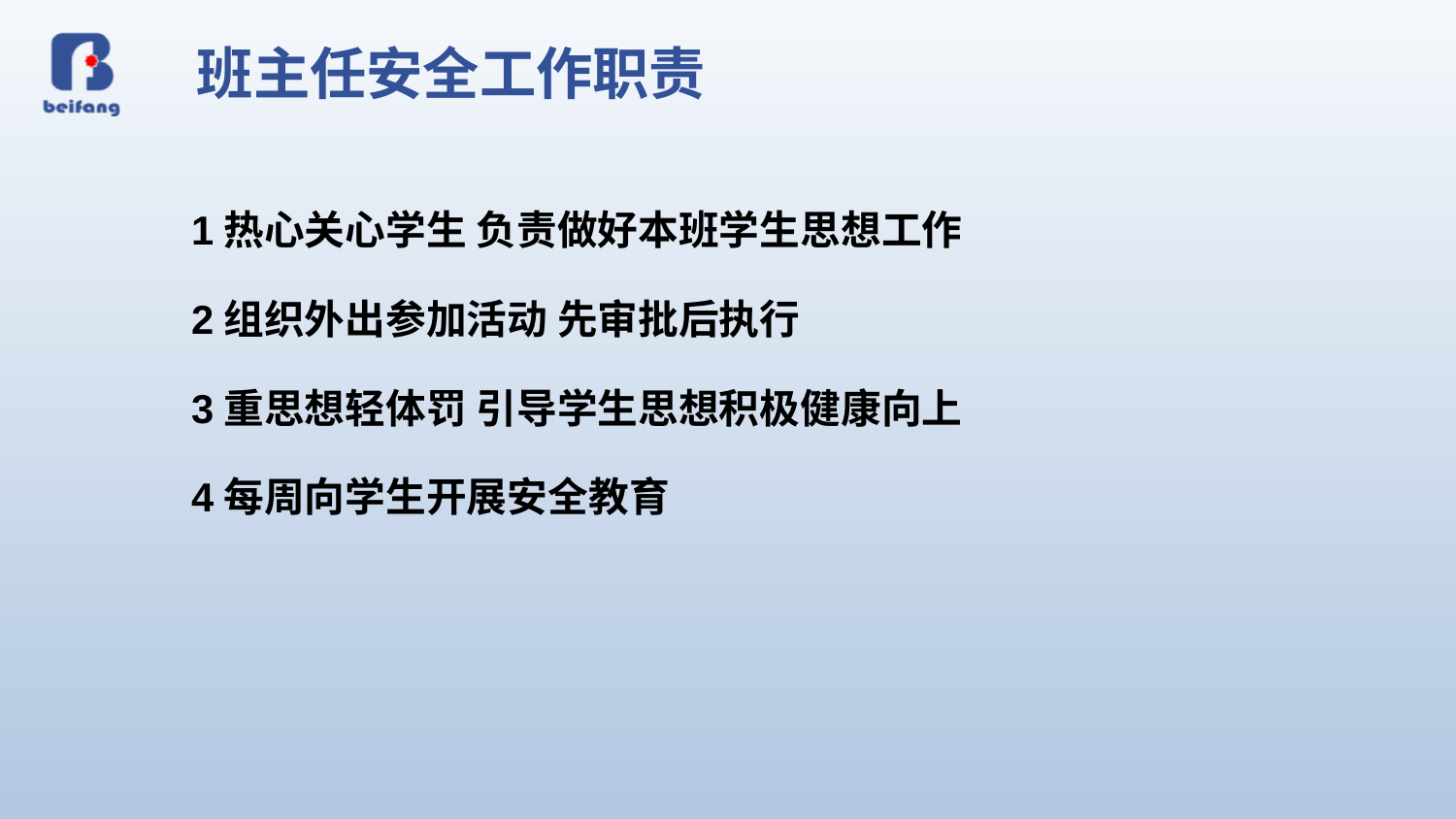

班主任安全工作职责
1热心关心学生 负责做好本班学生思想工作
2组织外出参加活动 先审批后执行
3重思想轻体罚 引导学生思想积极健康向上
4每周向学生开展安全教育